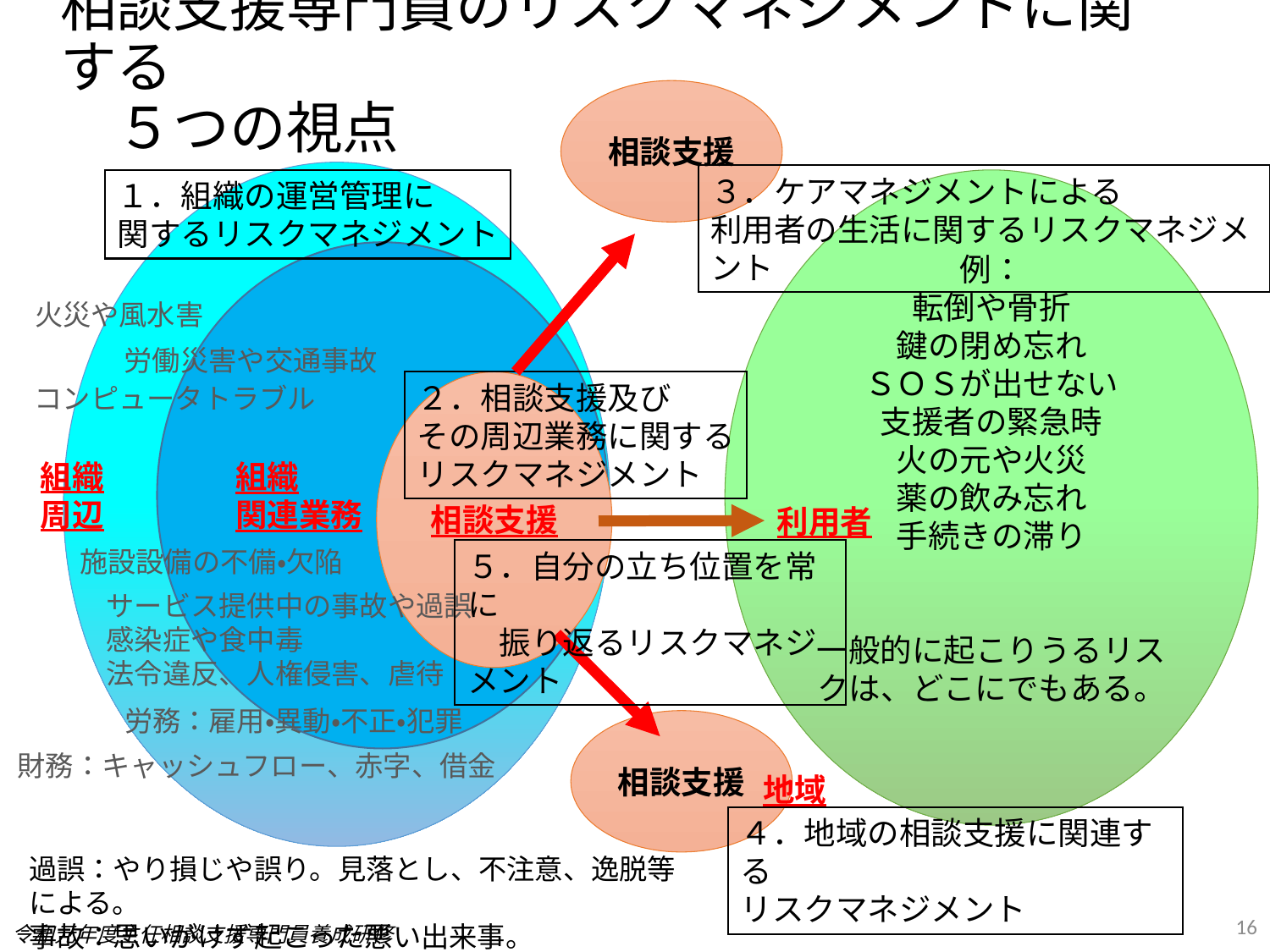

# 相談支援専門員のリスクマネジメントに関する　　 　５つの視点
相談支援

３．ケアマネジメントによる
利用者の生活に関するリスクマネジメント
１．組織の運営管理に
関するリスクマネジメント
例：
転倒や骨折
鍵の閉め忘れ
ＳＯＳが出せない
支援者の緊急時
火の元や火災
薬の飲み忘れ
手続きの滞り

一般的に起こりうるリスクは、どこにでもある。

組織
関連業務
火災や風水害
労働災害や交通事故
相談支援
２．相談支援及び
その周辺業務に関する
リスクマネジメント
コンピュータトラブル
組織
周辺
利用者
施設設備の不備・欠陥
５．自分の立ち位置を常に
　振り返るリスクマネジメント
サービス提供中の事故や過誤
感染症や食中毒
法令違反、人権侵害、虐待
労務：雇用・異動・不正・犯罪
相談支援
財務：キャッシュフロー、赤字、借金
地域
４．地域の相談支援に関連する
リスクマネジメント
過誤：やり損じや誤り。見落とし、不注意、逸脱等による。
事故：思いがけず起こった悪い出来事。
16
令和元年度主任相談支援専門員養成研修